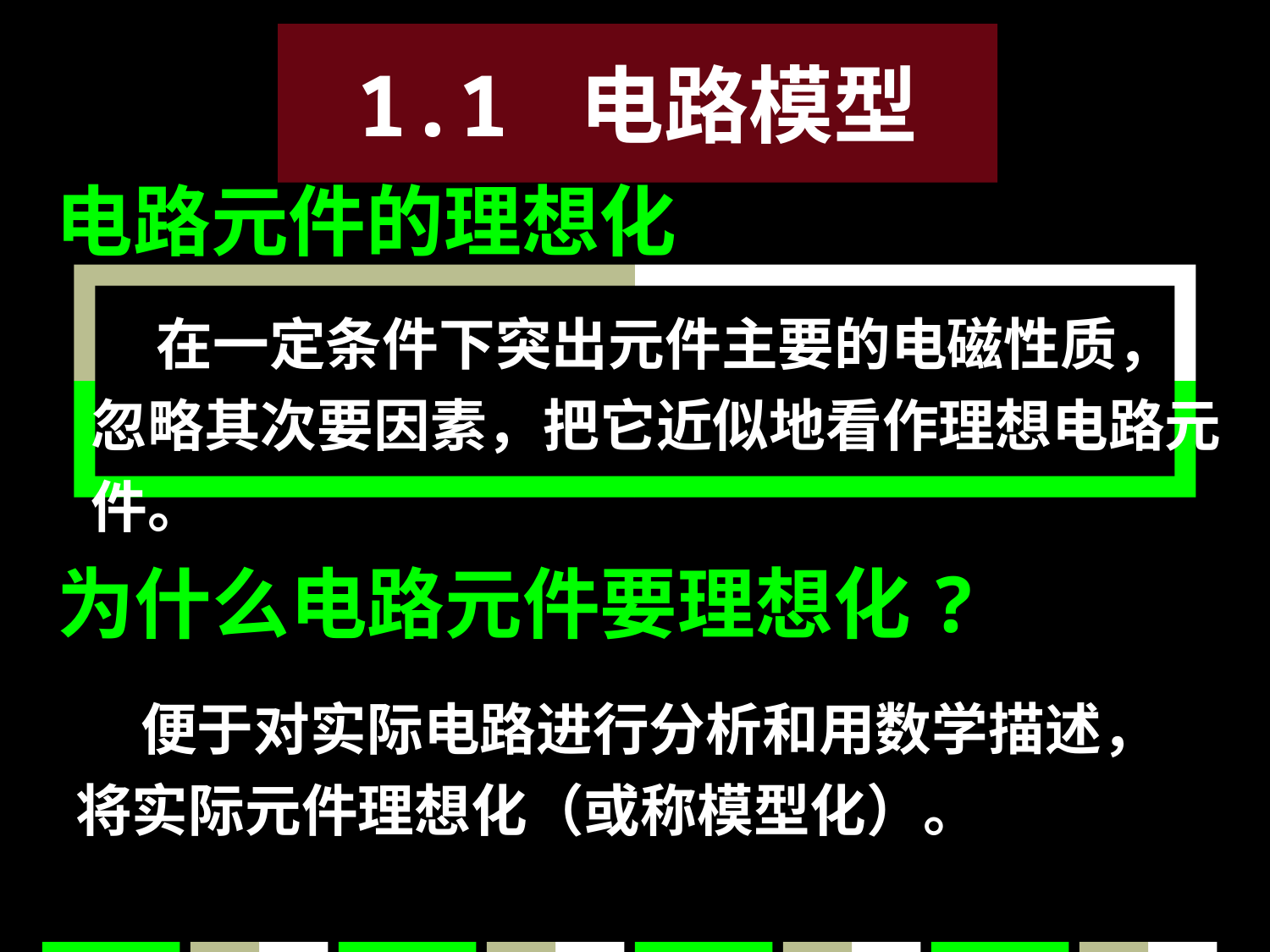

# 1.1 电路模型
电路元件的理想化
    在一定条件下突出元件主要的电磁性质，忽略其次要因素，把它近似地看作理想电路元件。
为什么电路元件要理想化?
    便于对实际电路进行分析和用数学描述，将实际元件理想化（或称模型化）。